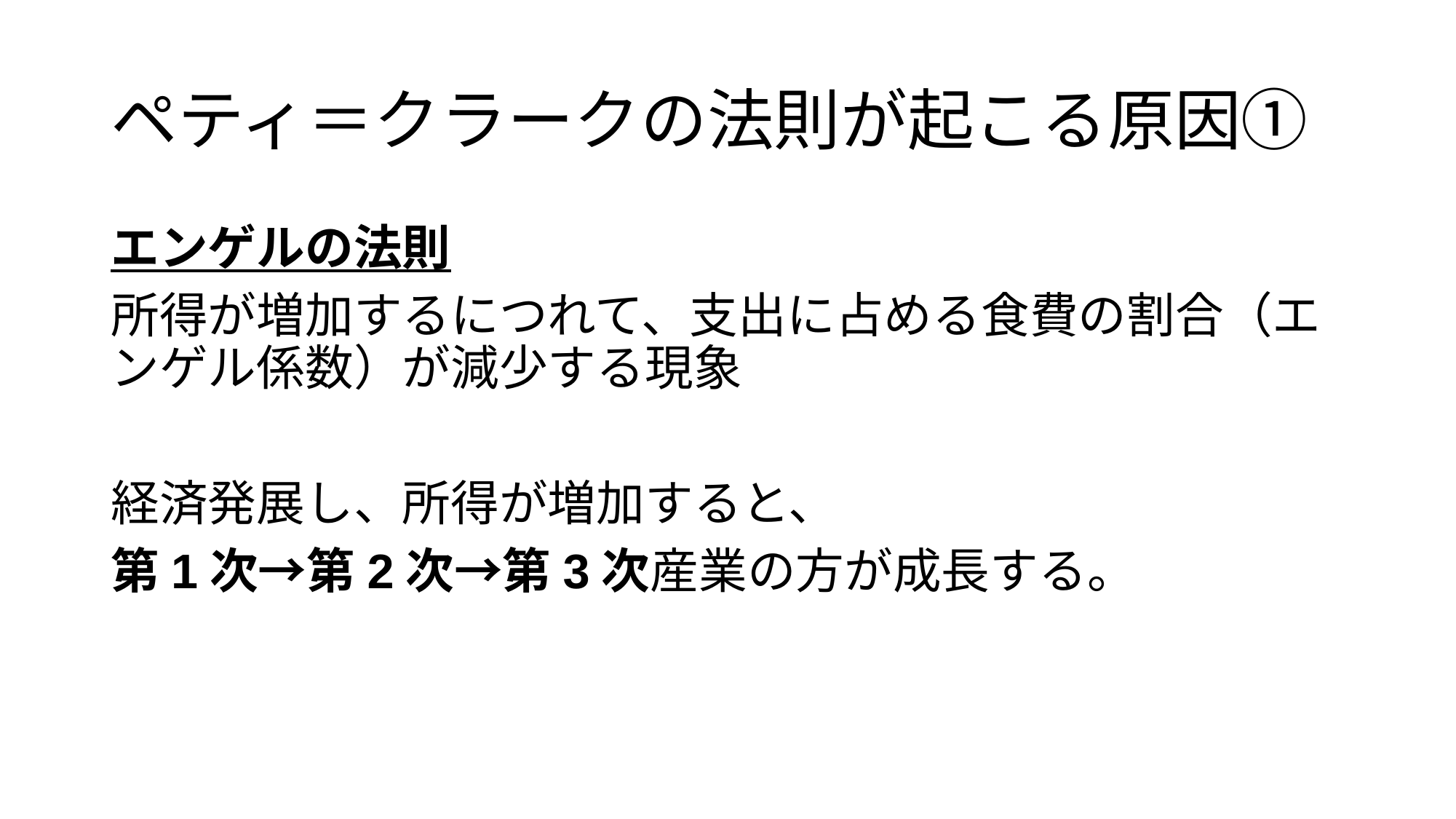

# ペティ＝クラークの法則が起こる原因①
エンゲルの法則
所得が増加するにつれて、支出に占める食費の割合（エンゲル係数）が減少する現象

経済発展し、所得が増加すると、
第1次→第2次→第3次産業の方が成長する。